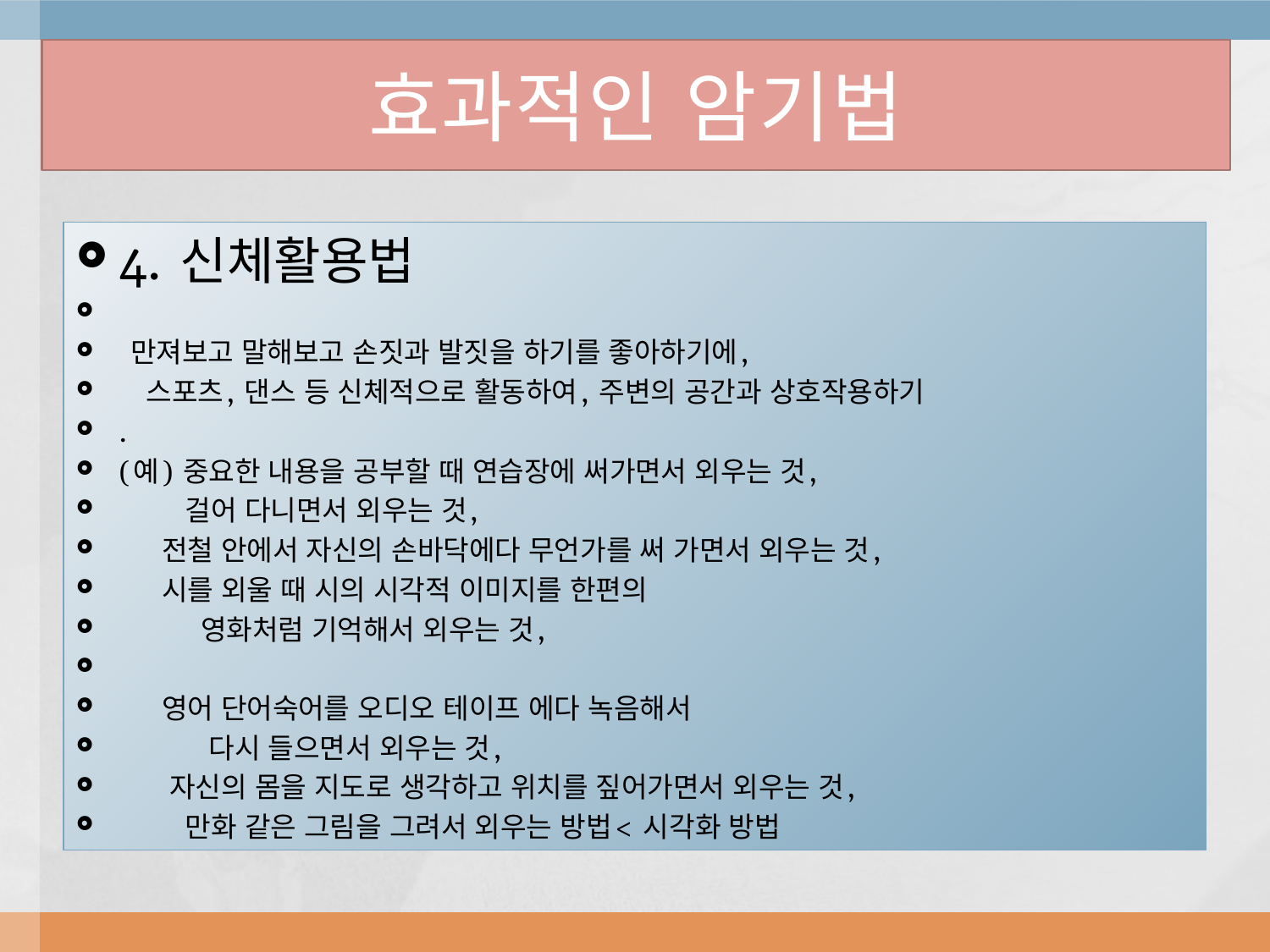

# 효과적인 암기법
4. 신체활용법

 만져보고 말해보고 손짓과 발짓을 하기를 좋아하기에,
   스포츠, 댄스 등 신체적으로 활동하여, 주변의 공간과 상호작용하기
.
(예) 중요한 내용을 공부할 때 연습장에 써가면서 외우는 것,
        걸어 다니면서 외우는 것,
     전철 안에서 자신의 손바닥에다 무언가를 써 가면서 외우는 것,
     시를 외울 때 시의 시각적 이미지를 한편의
          영화처럼 기억해서 외우는 것,

     영어 단어숙어를 오디오 테이프 에다 녹음해서
           다시 들으면서 외우는 것,
      자신의 몸을 지도로 생각하고 위치를 짚어가면서 외우는 것,
        만화 같은 그림을 그려서 외우는 방법< 시각화 방법